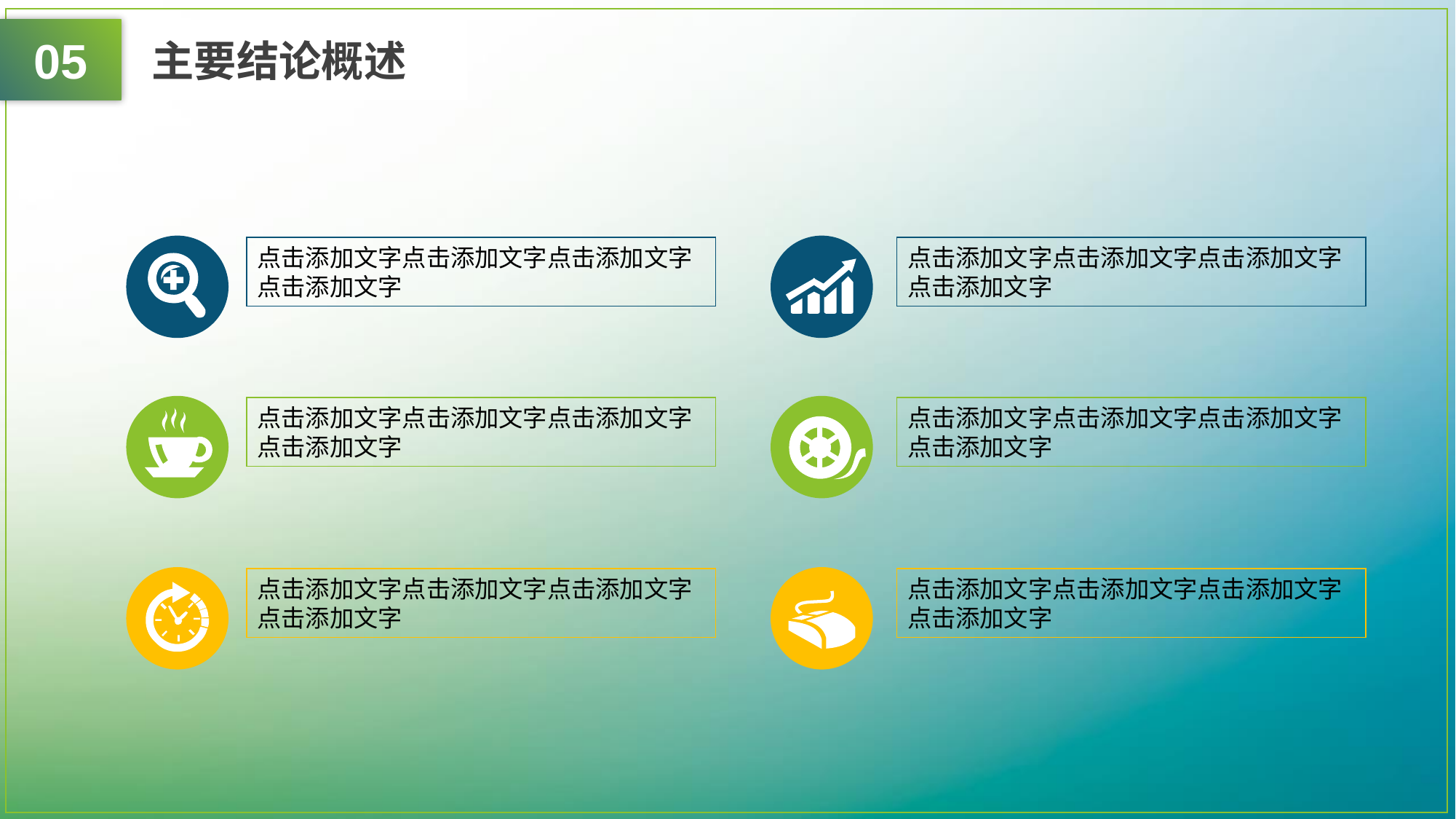

05
 主要结论概述

点击添加文字点击添加文字点击添加文字点击添加文字
点击添加文字点击添加文字点击添加文字点击添加文字

点击添加文字点击添加文字点击添加文字点击添加文字
点击添加文字点击添加文字点击添加文字点击添加文字

点击添加文字点击添加文字点击添加文字点击添加文字
点击添加文字点击添加文字点击添加文字点击添加文字